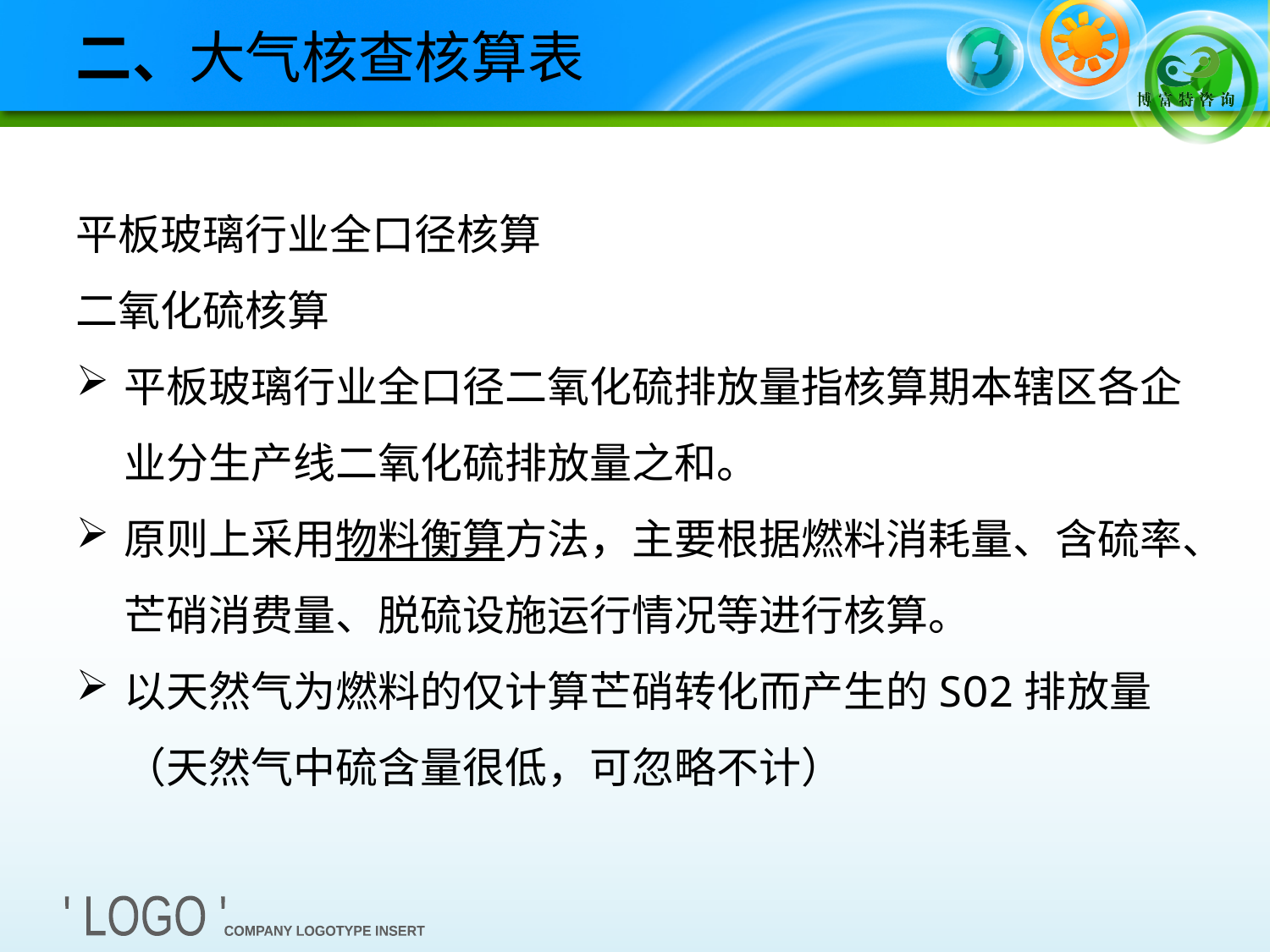

二、大气核查核算表
平板玻璃行业全口径核算
二氧化硫核算
平板玻璃行业全口径二氧化硫排放量指核算期本辖区各企业分生产线二氧化硫排放量之和。
原则上采用物料衡算方法，主要根据燃料消耗量、含硫率、芒硝消费量、脱硫设施运行情况等进行核算。
以天然气为燃料的仅计算芒硝转化而产生的SO2排放量（天然气中硫含量很低，可忽略不计）